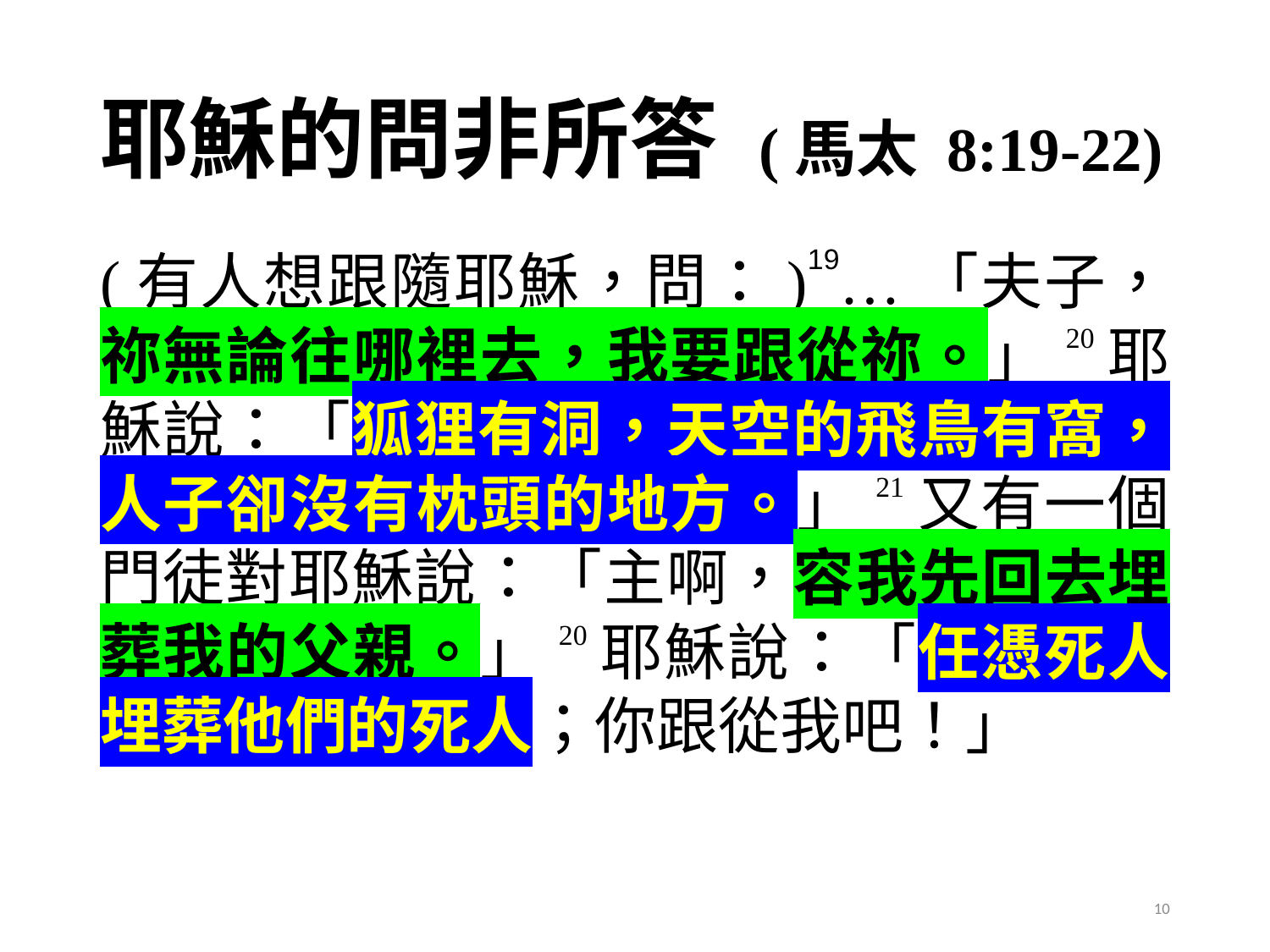

# 耶穌的問非所答 (馬太 8:19-22)
(有人想跟隨耶穌，問：)19…「夫子，祢無論往哪裡去，我要跟從祢。」20耶穌說：「狐狸有洞，天空的飛鳥有窩，人子卻沒有枕頭的地方。」21又有一個門徒對耶穌說：「主啊，容我先回去埋葬我的父親。」20耶穌說：「任憑死人埋葬他們的死人；你跟從我吧！」
10